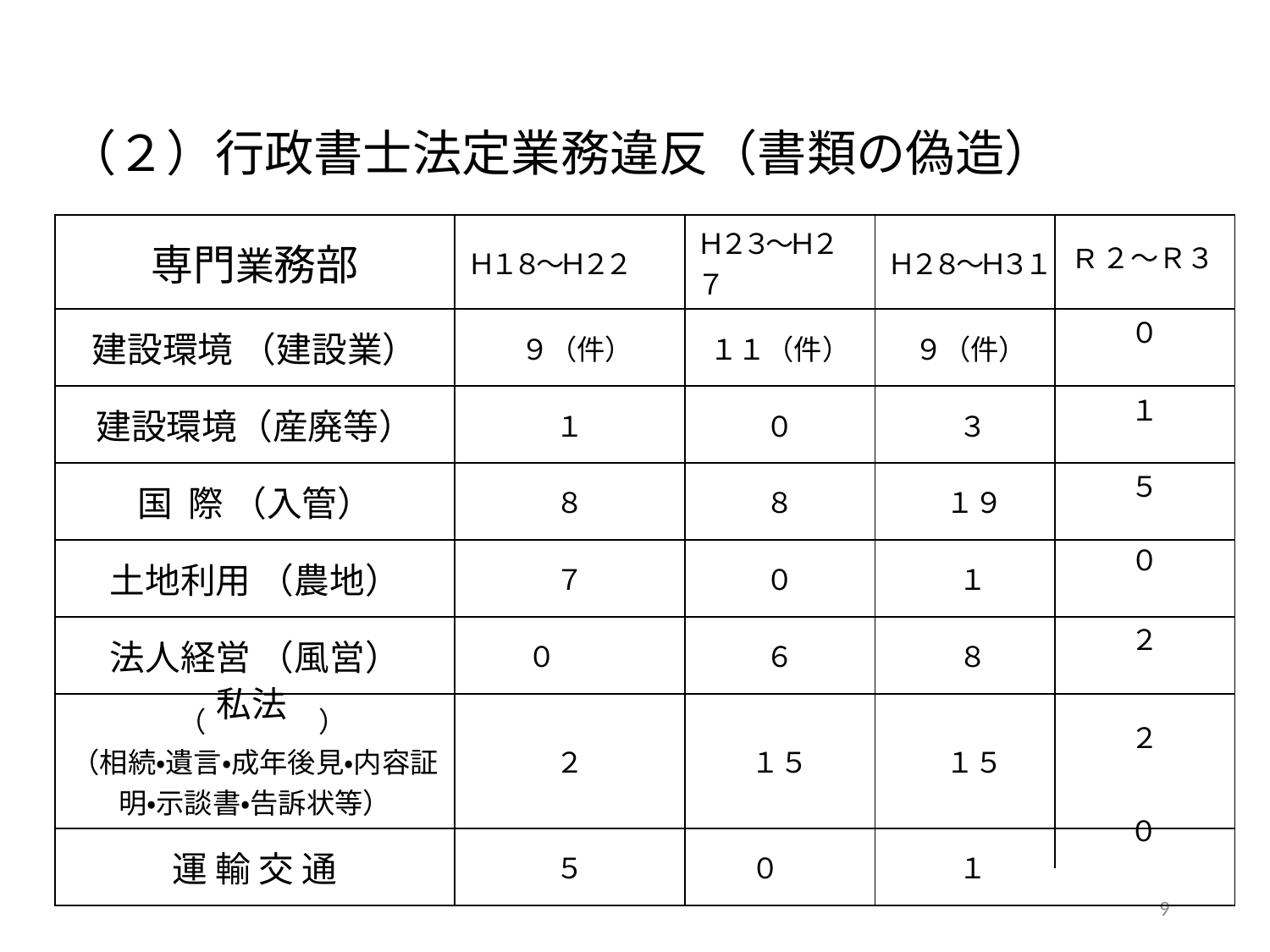

#
（２）行政書士法定業務違反（書類の偽造）
| 専門業務部 | Ｈ１８～Ｈ２２ | Ｈ２３～Ｈ２７ | Ｈ２８～Ｈ３１ |
| --- | --- | --- | --- |
| 建設環境 （建設業） | ９（件） | １１（件） | ９（件） |
| 建設環境（産廃等） | １ | ０ | ３ |
| 国 際 （入管） | ８ | ８ | １９ |
| 土地利用 （農地） | ７ | ０ | １ |
| 法人経営 （風営） | ０ | ６ | ８ |
| （　　　　） （相続・遺言・成年後見・内容証明・示談書・告訴状等） | ２ | １５ | １５ |
| 運 輸 交 通 | ５ | ０ | １ |
R２～Ｒ３
０
１
５
０
２
私法
２
０
9